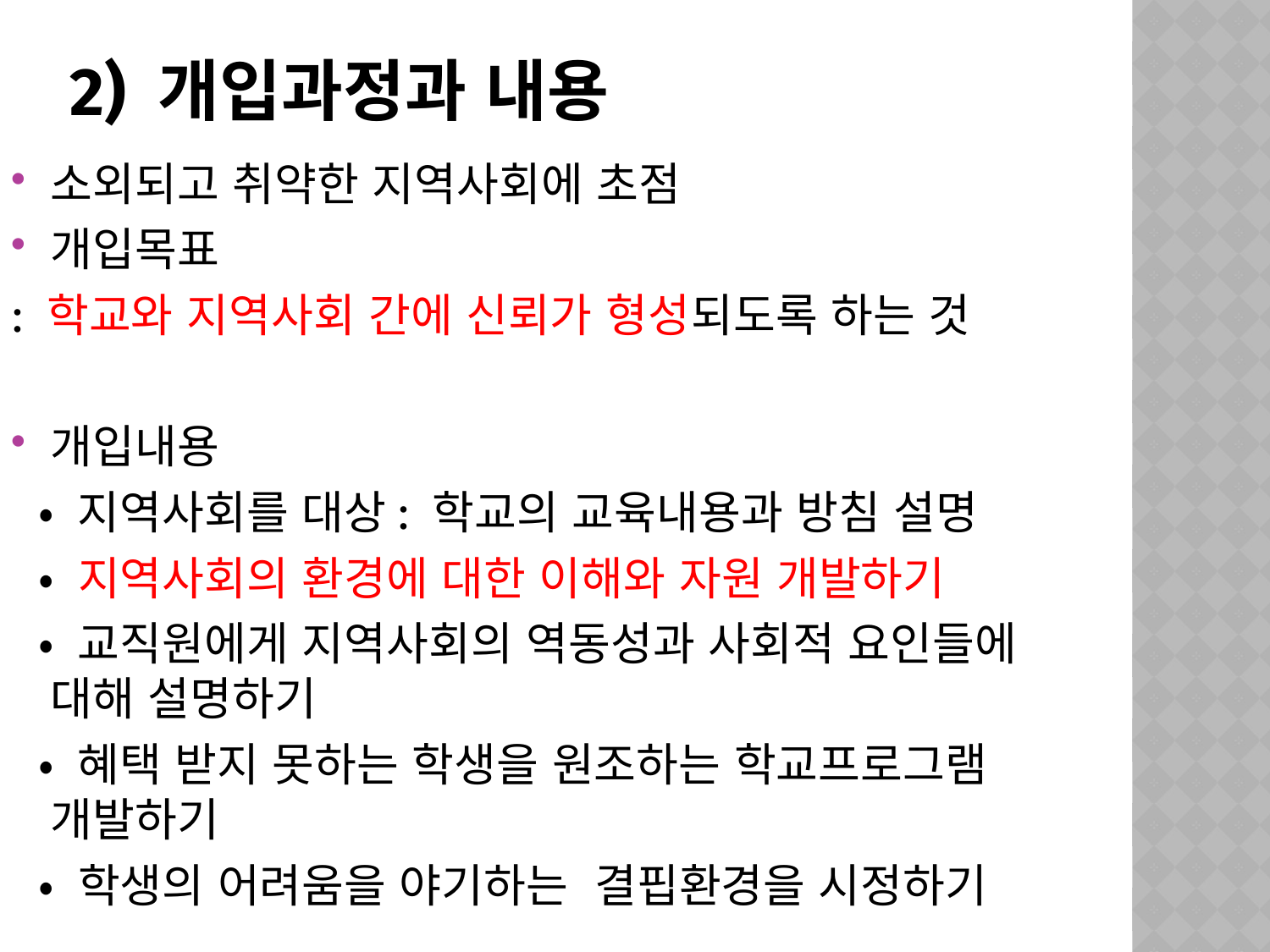

# 2) 개입과정과 내용
소외되고 취약한 지역사회에 초점
개입목표
: 학교와 지역사회 간에 신뢰가 형성되도록 하는 것

개입내용
  • 지역사회를 대상: 학교의 교육내용과 방침 설명
  • 지역사회의 환경에 대한 이해와 자원 개발하기
  • 교직원에게 지역사회의 역동성과 사회적 요인들에        대해 설명하기
  • 혜택 받지 못하는 학생을 원조하는 학교프로그램 개발하기
  • 학생의 어려움을 야기하는  결핍환경을 시정하기